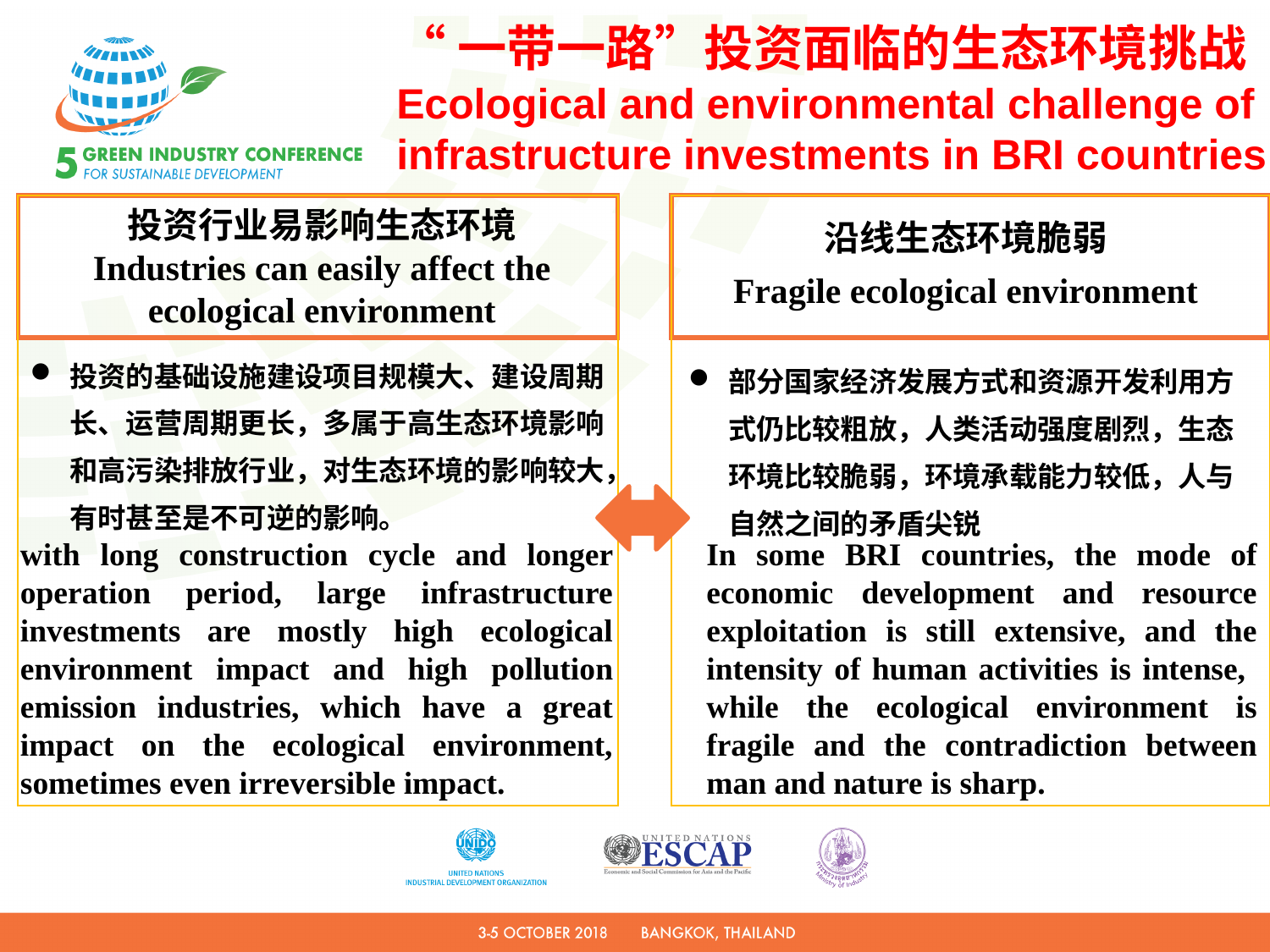

“一带一路”投资面临的生态环境挑战
Ecological and environmental challenge of infrastructure investments in BRI countries

投资行业易影响生态环境
Industries can easily affect the ecological environment
沿线生态环境脆弱
Fragile ecological environment
投资的基础设施建设项目规模大、建设周期长、运营周期更长，多属于高生态环境影响和高污染排放行业，对生态环境的影响较大，有时甚至是不可逆的影响。
部分国家经济发展方式和资源开发利用方式仍比较粗放，人类活动强度剧烈，生态环境比较脆弱，环境承载能力较低，人与自然之间的矛盾尖锐

In some BRI countries, the mode of economic development and resource exploitation is still extensive, and the intensity of human activities is intense,  while the ecological environment is fragile and the contradiction between man and nature is sharp.
with long construction cycle and longer operation period, large infrastructure investments are mostly high ecological environment impact and high pollution emission industries, which have a great impact on the ecological environment, sometimes even irreversible impact.